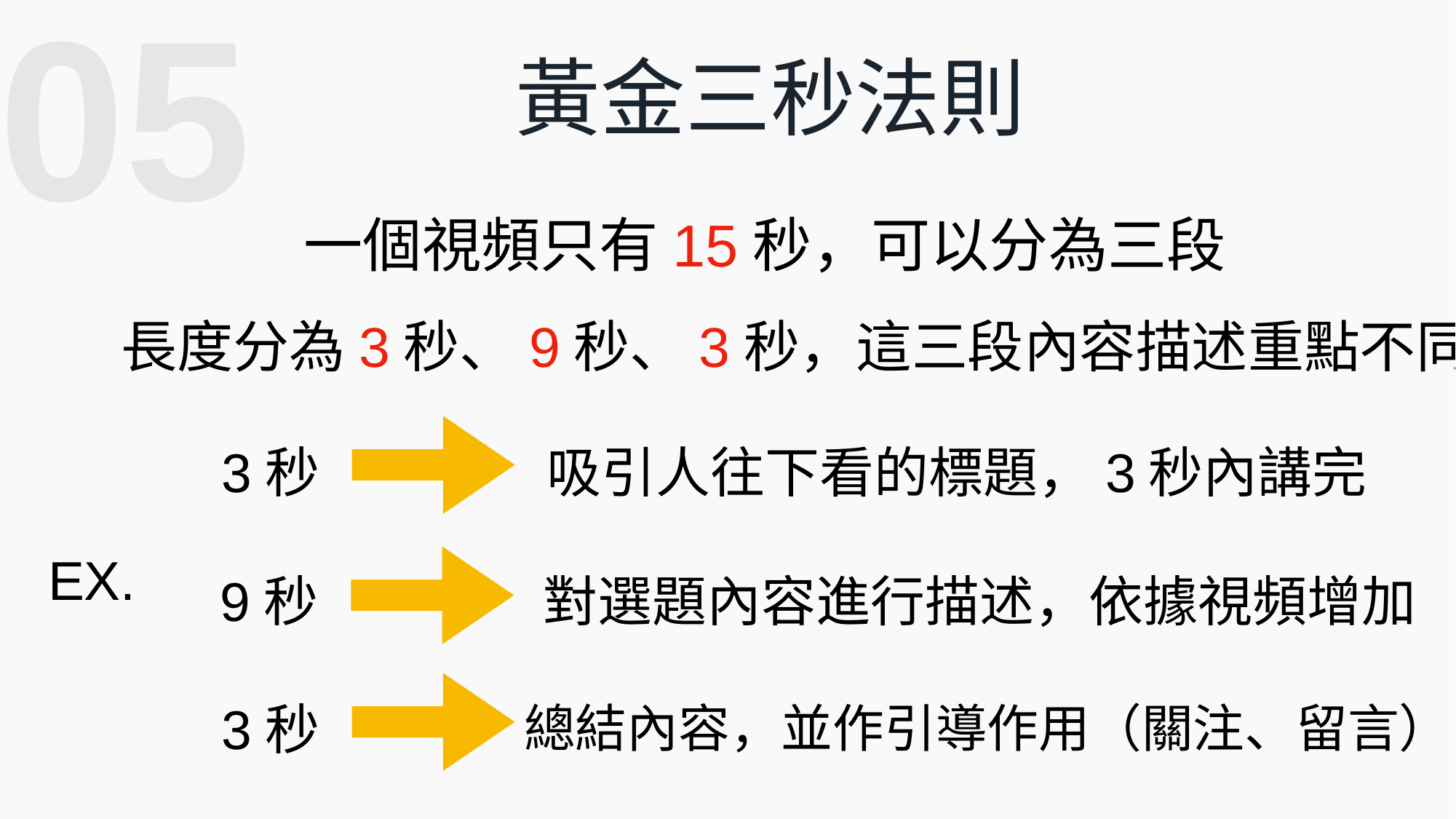

05
47
黃金三秒法則
一個視頻只有15秒，可以分為三段
長度分為3秒、9秒、3秒，這三段內容描述重點不同

3秒
吸引人往下看的標題，3秒內講完
EX.

9秒
對選題內容進行描述，依據視頻增加

3秒
總結內容，並作引導作用（關注、留言）
、